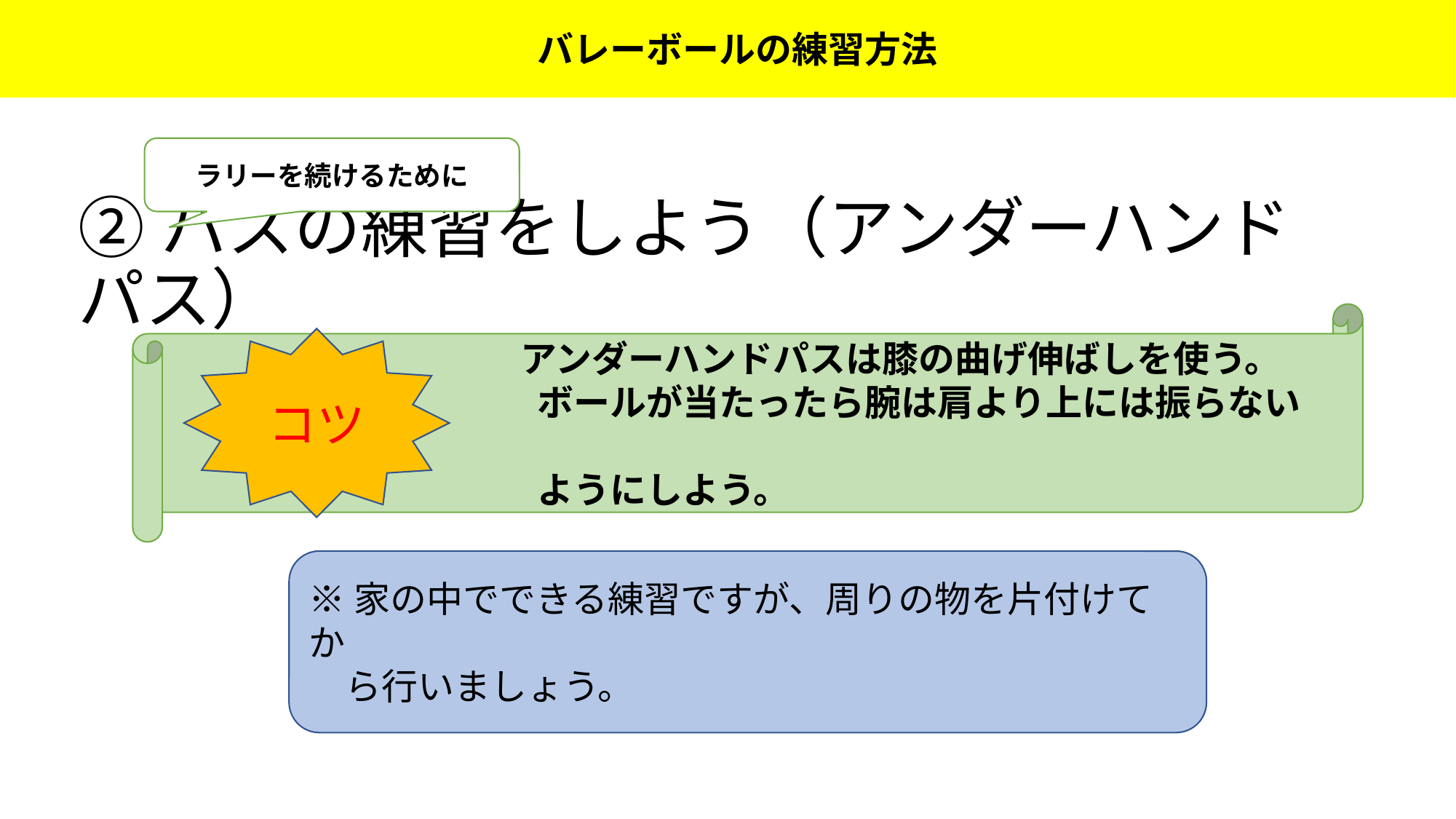

バレーボールの練習方法

バレーボールの練習方法
ラリーを続けるために
# ②パスの練習をしよう（アンダーハンドパス）
　　　　　　　　　　　　アンダーハンドパスは膝の曲げ伸ばしを使う。
　　　　　　　　　　ボールが当たったら腕は肩より上には振らない
　　　　　　　　　　ようにしよう。
コツ
※家の中でできる練習ですが、周りの物を片付けてか
　ら行いましょう。